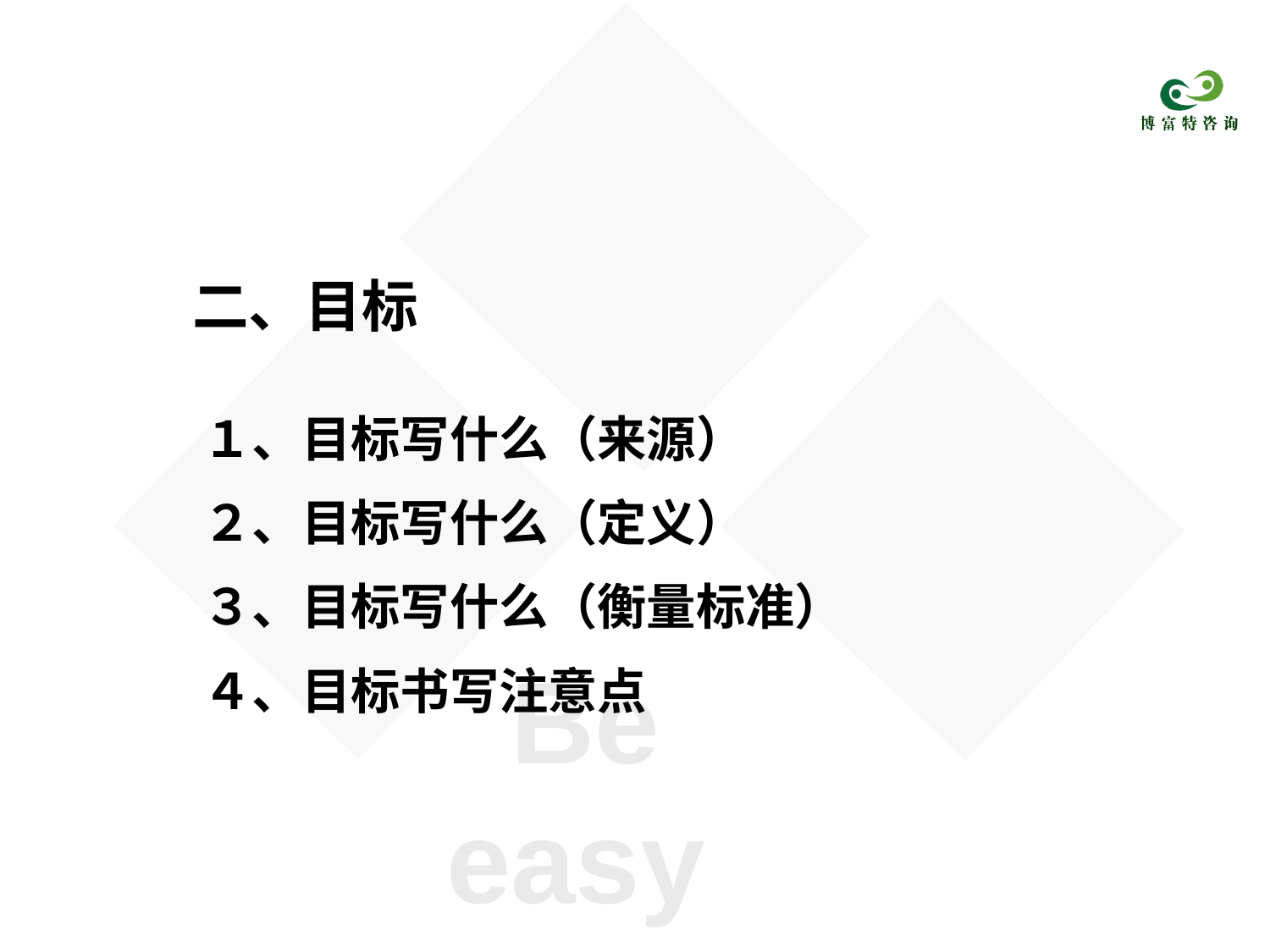

二、目标
１、目标写什么（来源）
２、目标写什么（定义）
３、目标写什么（衡量标准）
４、目标书写注意点